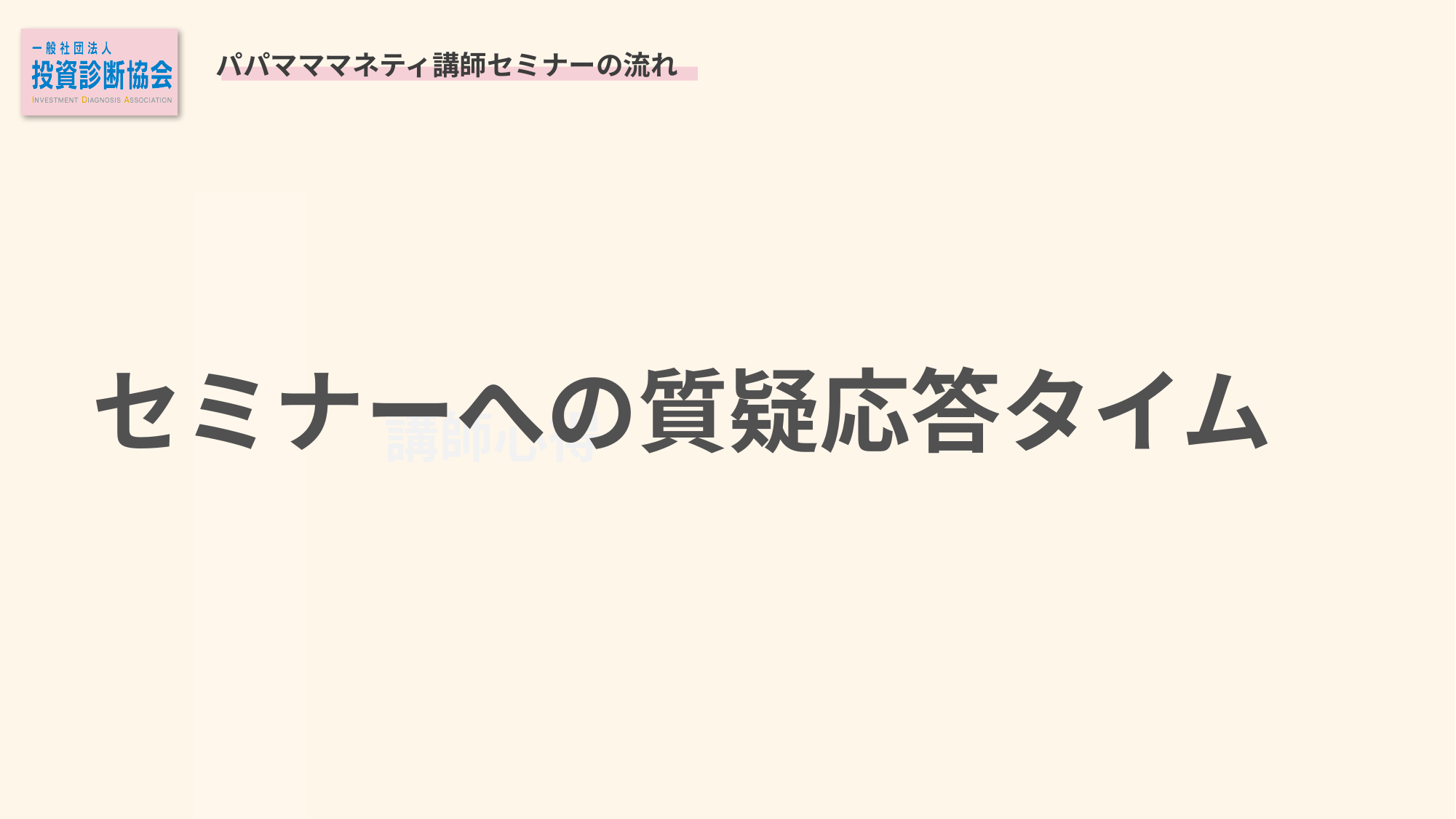

パパマママネティ講師セミナーの流れ

セミナーへの質疑応答タイム
講師心得